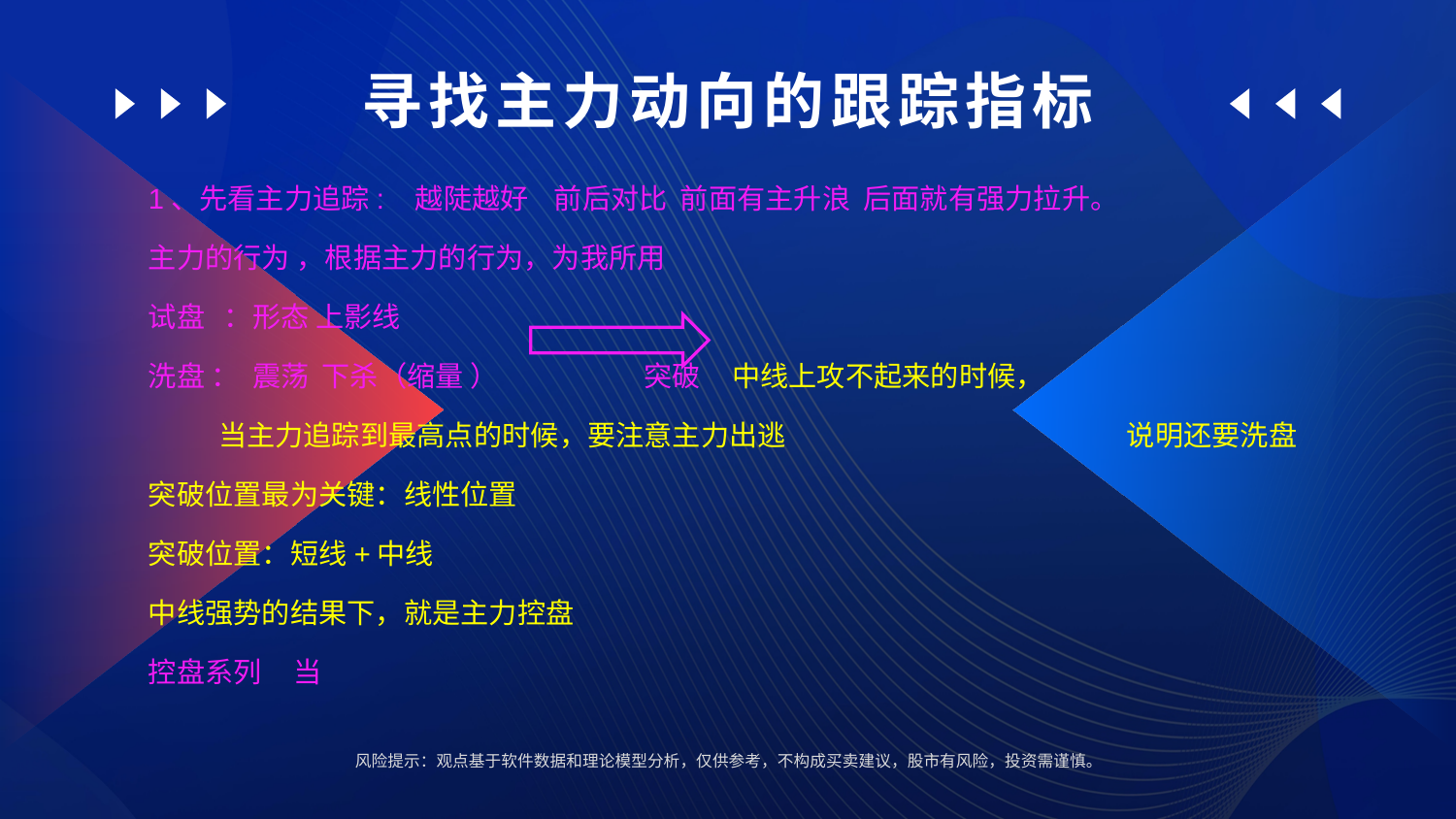

寻找主力动向的跟踪指标
1、先看主力追踪:   越陡越好    前后对比  前面有主升浪  后面就有强力拉升。
主力的行为 ，根据主力的行为，为我所用
试盘   ：形态 上影线
洗盘 ：  震荡  下杀（缩量 ）                       突破     中线上攻不起来的时候，
          当主力追踪到最高点的时候，要注意主力出逃                                                      说明还要洗盘
突破位置最为关键：线性位置
突破位置：短线+中线
中线强势的结果下，就是主力控盘
控盘系列     当